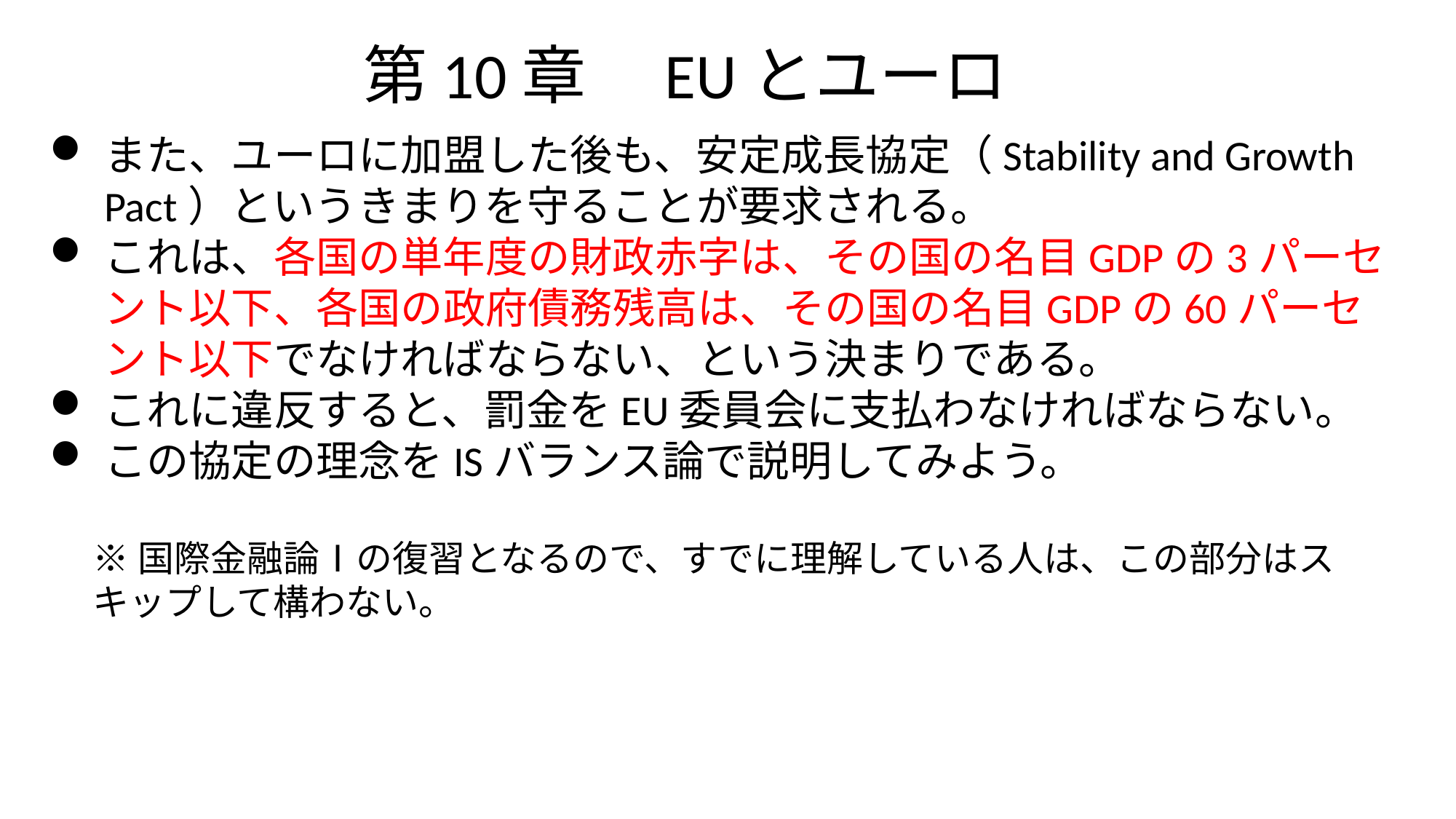

# 第10章　EUとユーロ

また、ユーロに加盟した後も、安定成長協定（Stability and Growth Pact）というきまりを守ることが要求される。
これは、各国の単年度の財政赤字は、その国の名目GDPの3パーセント以下、各国の政府債務残高は、その国の名目GDPの60パーセント以下でなければならない、という決まりである。
これに違反すると、罰金をEU委員会に支払わなければならない。
この協定の理念をISバランス論で説明してみよう。

※国際金融論Ⅰの復習となるので、すでに理解している人は、この部分はスキップして構わない。